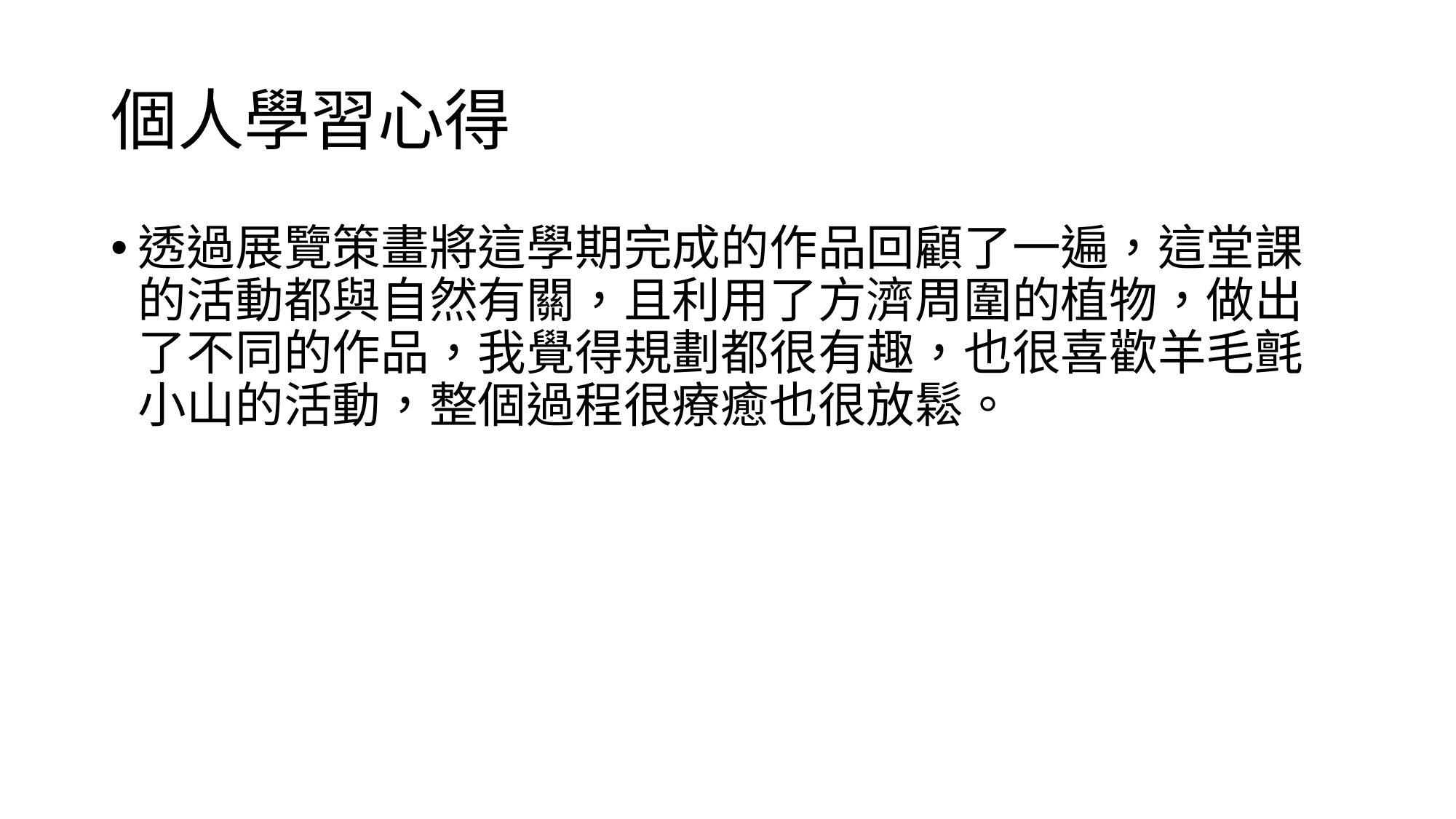

# 個人學習心得
透過展覽策畫將這學期完成的作品回顧了一遍，這堂課的活動都與自然有關，且利用了方濟周圍的植物，做出了不同的作品，我覺得規劃都很有趣，也很喜歡羊毛氈小山的活動，整個過程很療癒也很放鬆。